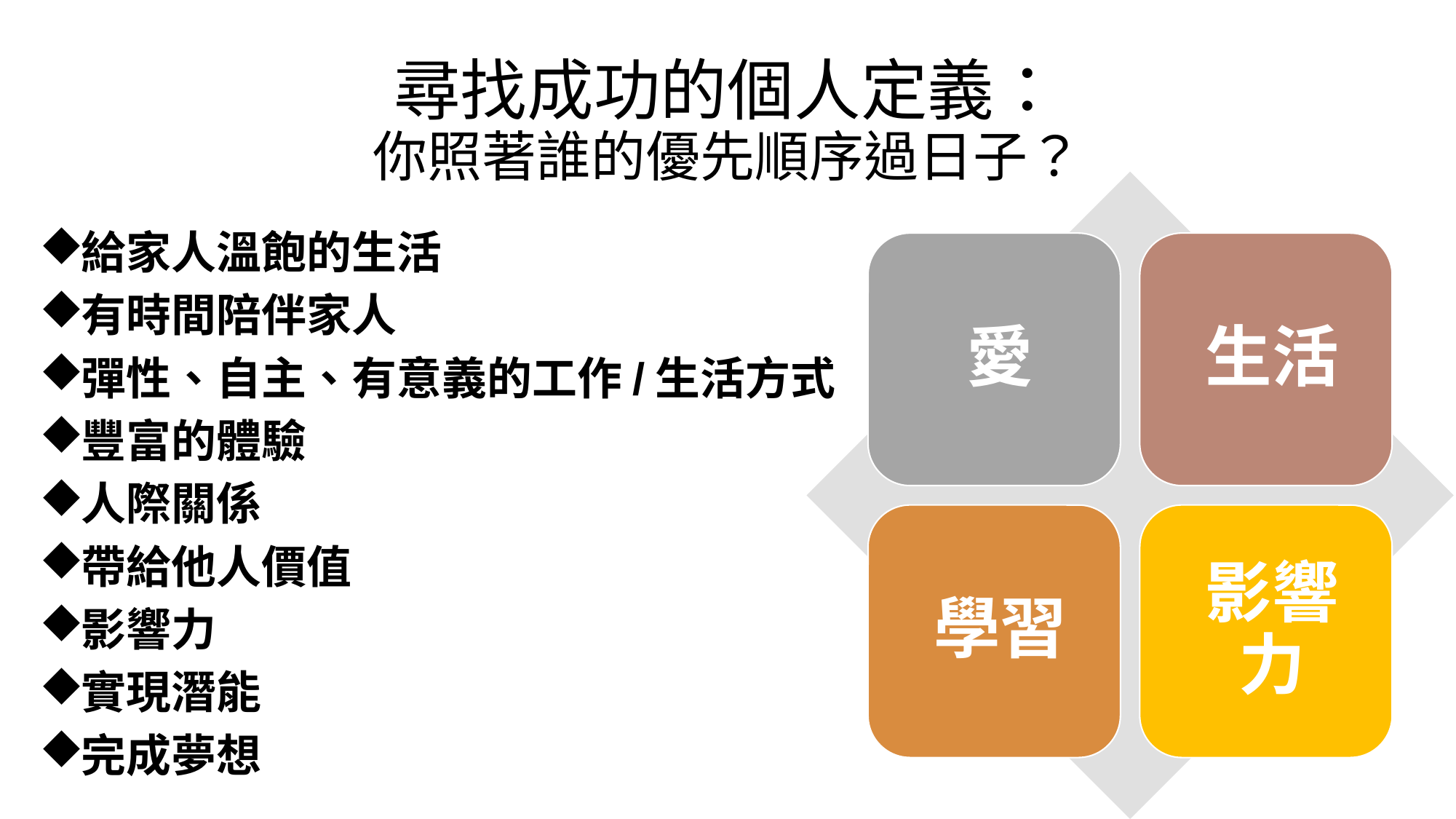

# 尋找成功的個人定義： 你照著誰的優先順序過日子？
愛
生活
學習
影響力
給家人溫飽的生活
有時間陪伴家人
彈性、自主、有意義的工作/生活方式
豐富的體驗
人際關係
帶給他人價值
影響力
實現潛能
完成夢想